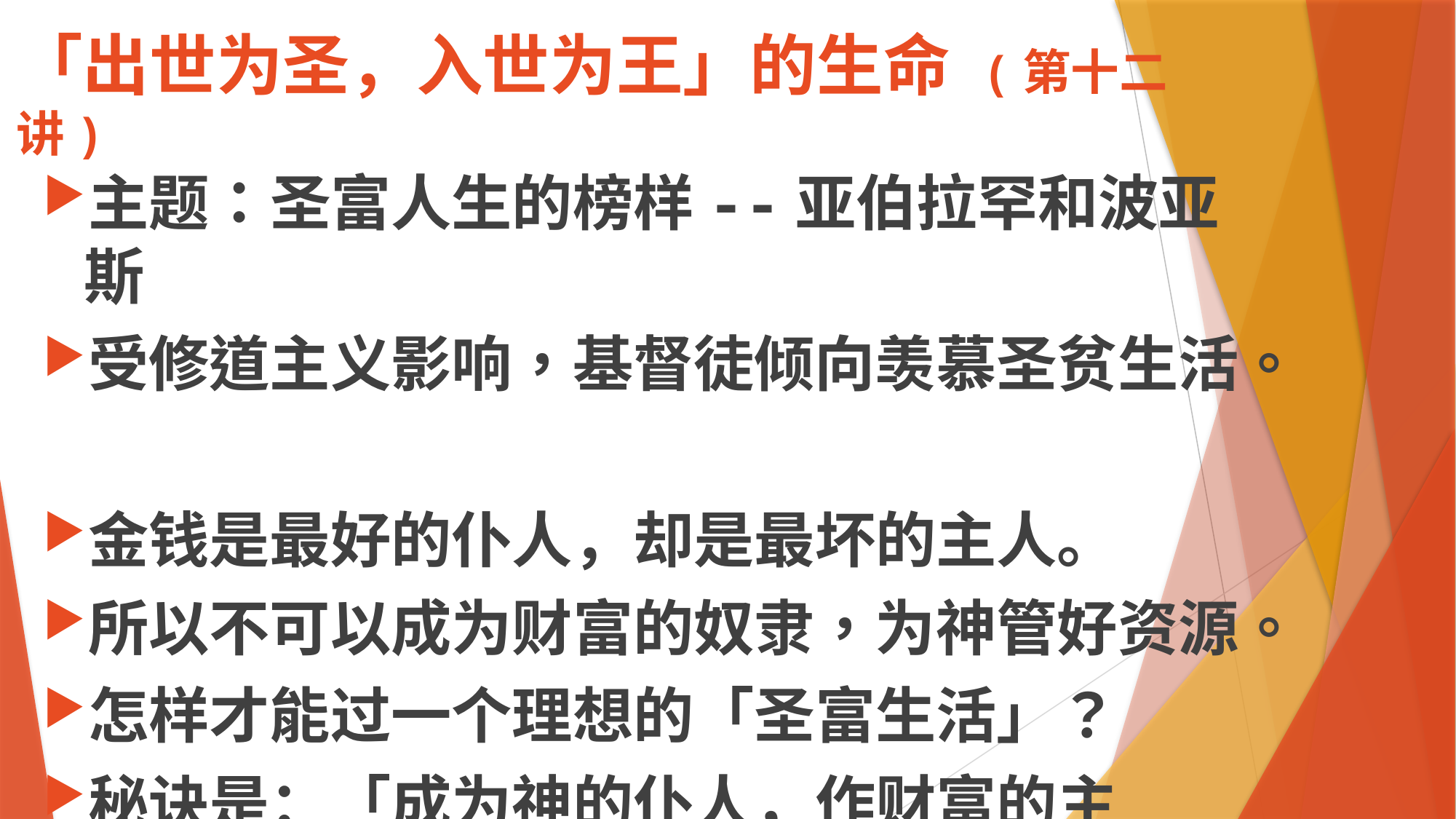

# 「出世为圣，入世为王」的生命 (第十二讲)
主题：圣富人生的榜样--亚伯拉罕和波亚斯
受修道主义影响，基督徒倾向羡慕圣贫生活。

金钱是最好的仆人，却是最坏的主人。
所以不可以成为财富的奴隶，为神管好资源。
怎样才能过一个理想的「圣富生活」？
秘诀是：「成为神的仆人，作财富的主人。」